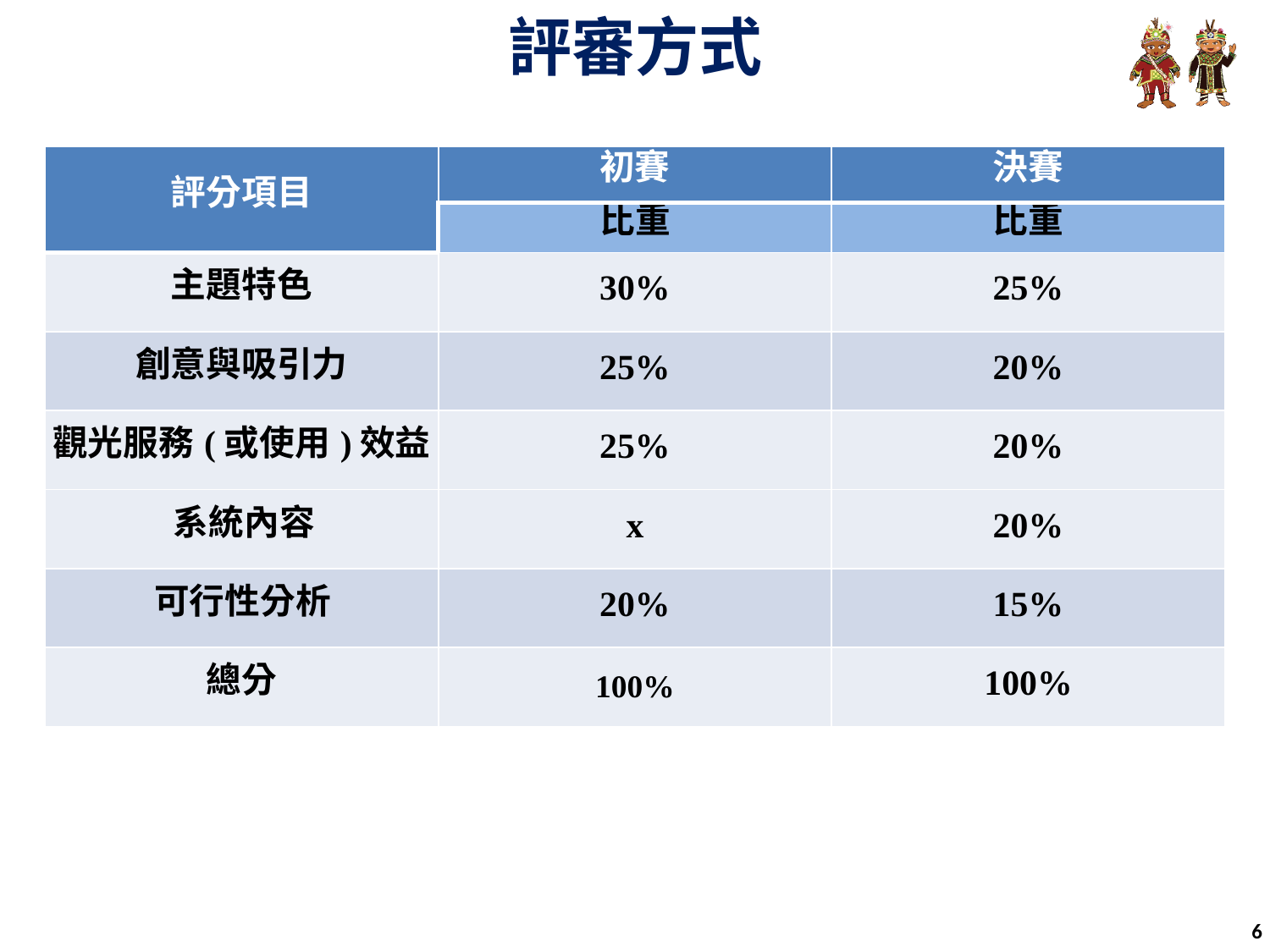

# 評審方式
| 評分項目 | 初賽 | 決賽 |
| --- | --- | --- |
|  | 比重 | 比重 |
| 主題特色 | 30% | 25% |
| 創意與吸引力 | 25% | 20% |
| 觀光服務(或使用)效益 | 25% | 20% |
| 系統內容 | x | 20% |
| 可行性分析 | 20% | 15% |
| 總分 | 100% | 100% |
6